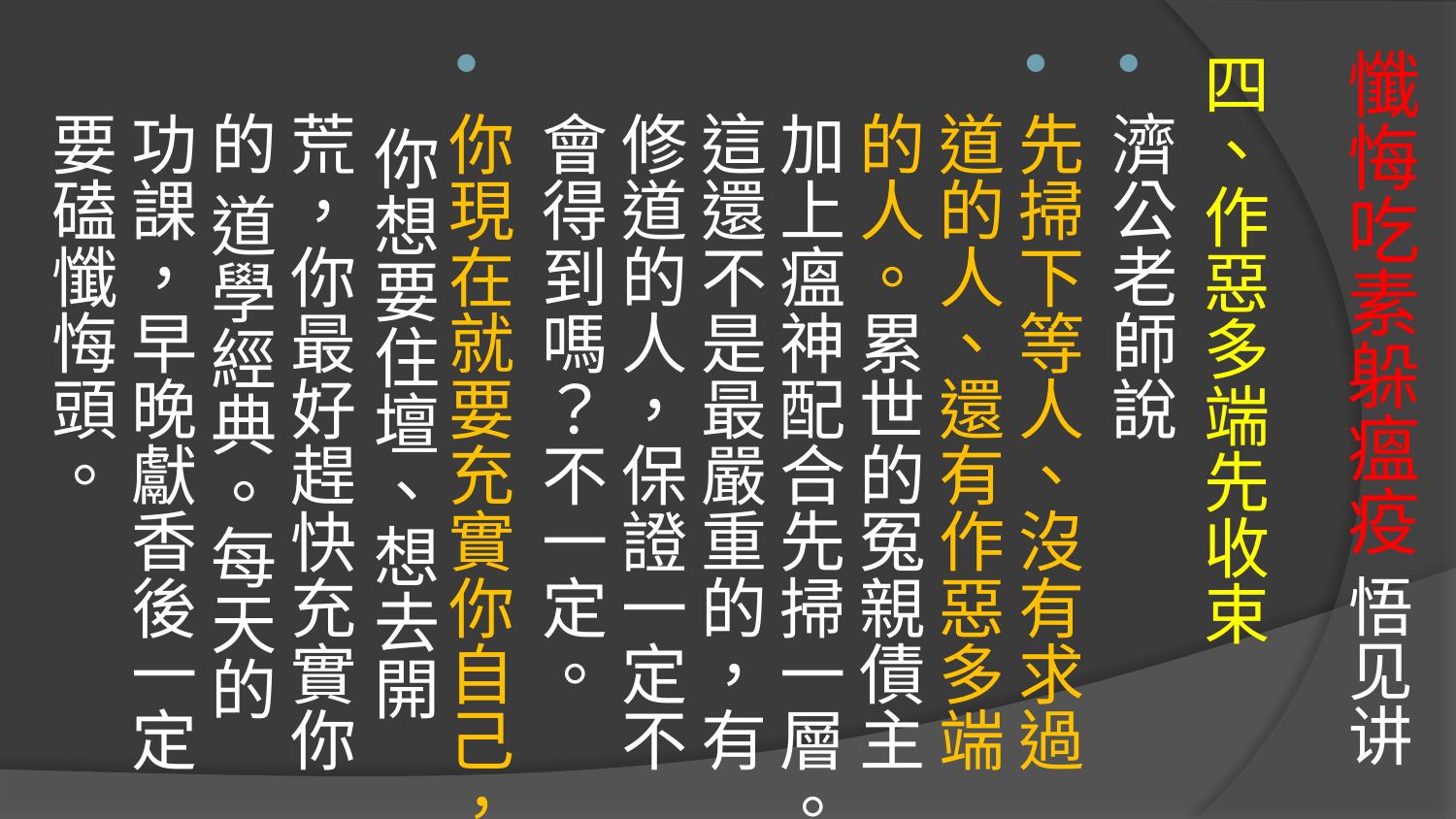

# 懺悔吃素躲瘟疫 悟见讲
四、作惡多端先收束
濟公老師說
先掃下等人、沒有求過道的人、還有作惡多端的人。累世的冤親債主加上瘟神配合先掃一層。這還不是最嚴重的，有修道的人，保證一定不會得到嗎？不一定。
你現在就要充實你自己， 你想要住壇、想去開荒，你最好趕快充實你的 道學經典。每天的功課，早晚獻香後一定要磕懺悔頭。